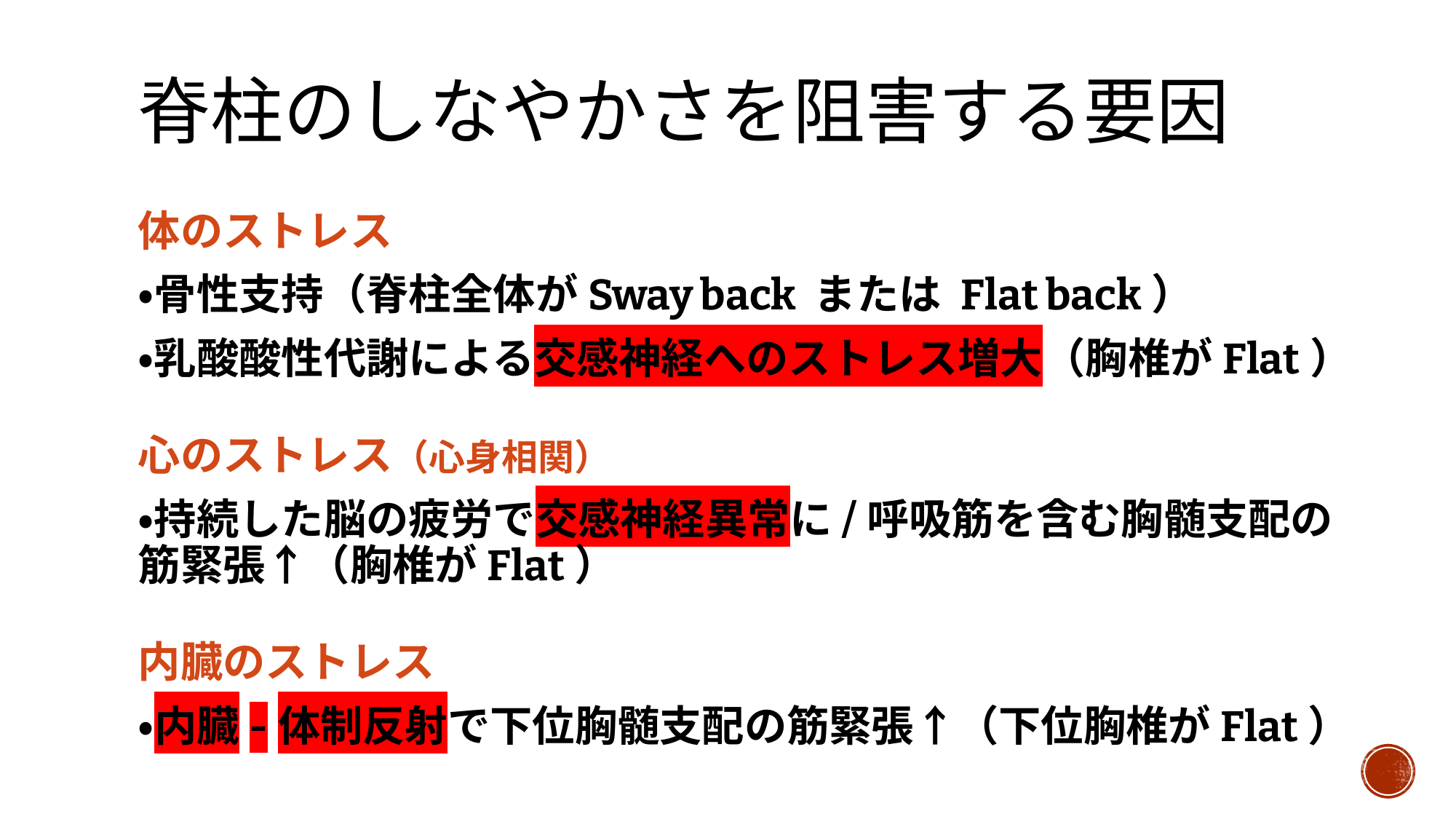

# 脊柱のしなやかさを阻害する要因
体のストレス
・骨性支持（脊柱全体がSway back または Flat back）
・乳酸酸性代謝による交感神経へのストレス増大（胸椎がFlat）

心のストレス（心身相関）
・持続した脳の疲労で交感神経異常に/呼吸筋を含む胸髄支配の筋緊張↑（胸椎がFlat）

内臓のストレス
・内臓-体制反射で下位胸髄支配の筋緊張↑（下位胸椎がFlat）